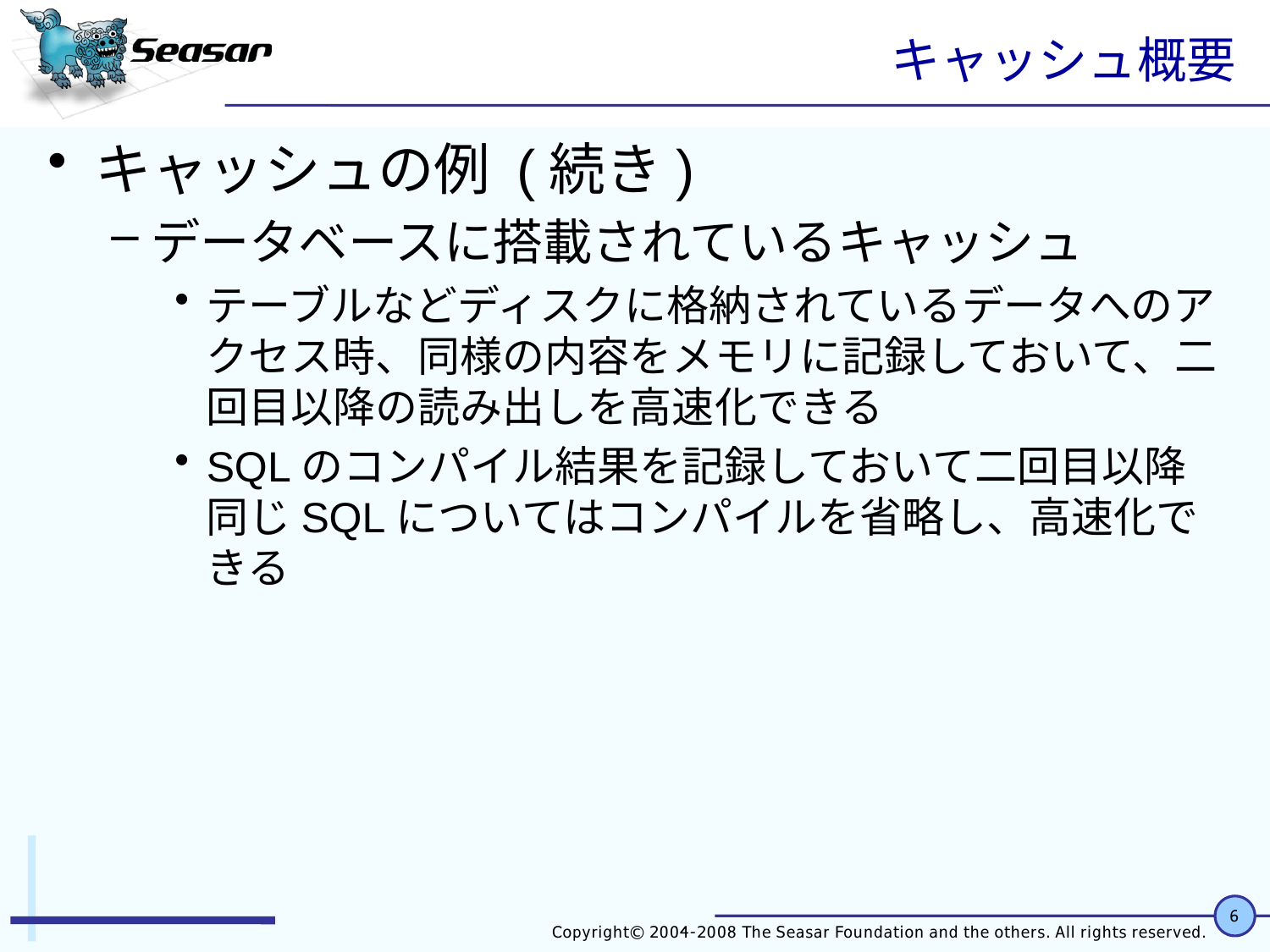

# キャッシュ概要
キャッシュの例 (続き)
データベースに搭載されているキャッシュ
テーブルなどディスクに格納されているデータへのアクセス時、同様の内容をメモリに記録しておいて、二回目以降の読み出しを高速化できる
SQLのコンパイル結果を記録しておいて二回目以降同じSQLについてはコンパイルを省略し、高速化できる